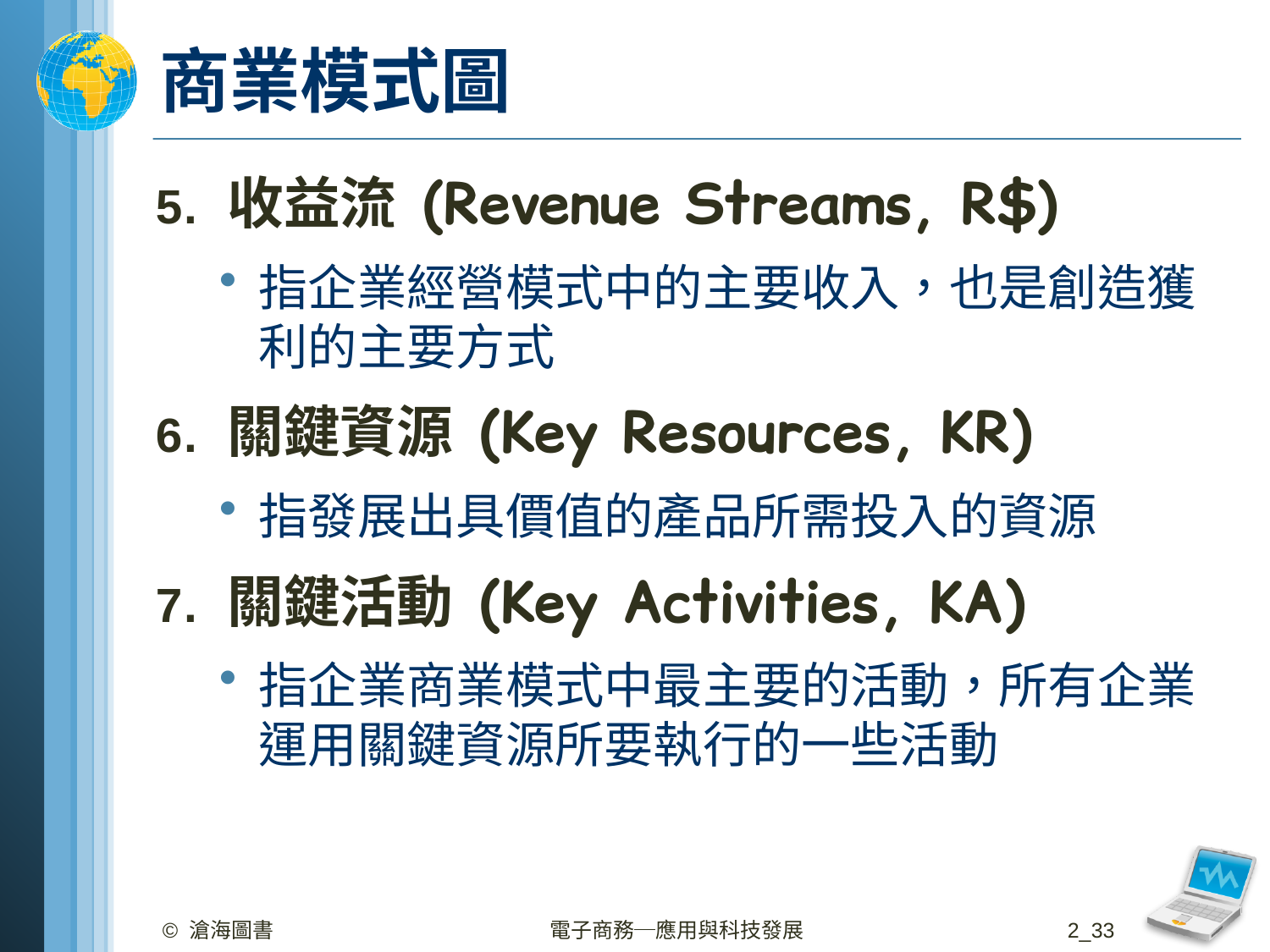

# 商業模式圖
收益流 (Revenue Streams, R$)
指企業經營模式中的主要收入，也是創造獲利的主要方式
關鍵資源 (Key Resources, KR)
指發展出具價值的產品所需投入的資源
關鍵活動 (Key Activities, KA)
指企業商業模式中最主要的活動，所有企業運用關鍵資源所要執行的一些活動
© 滄海圖書
電子商務─應用與科技發展
2_33